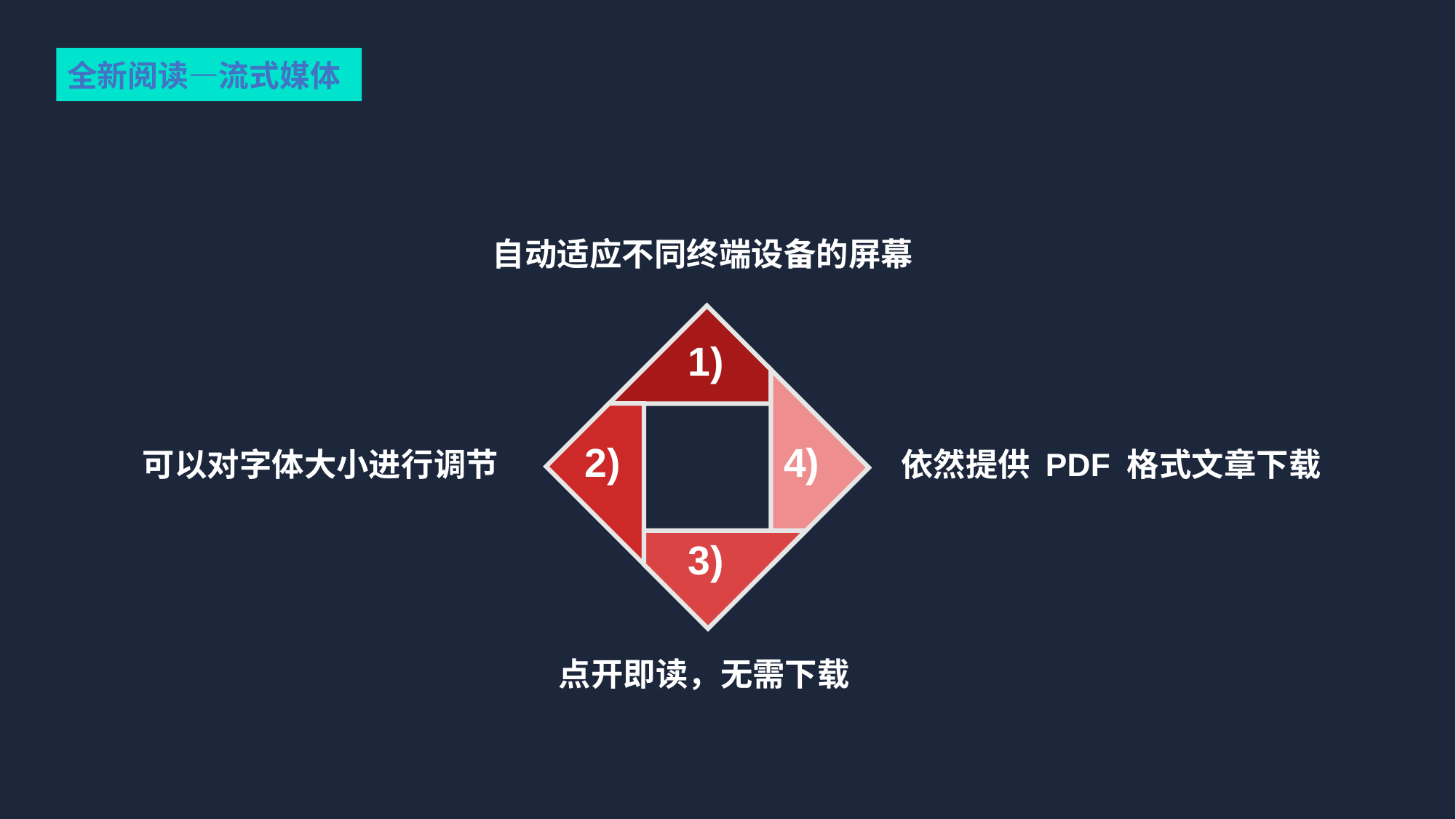

全新阅读—流式媒体
自动适应不同终端设备的屏幕
1)

4)
2)
可以对字体大小进行调节
依然提供 PDF 格式文章下载
3)
点开即读，无需下载